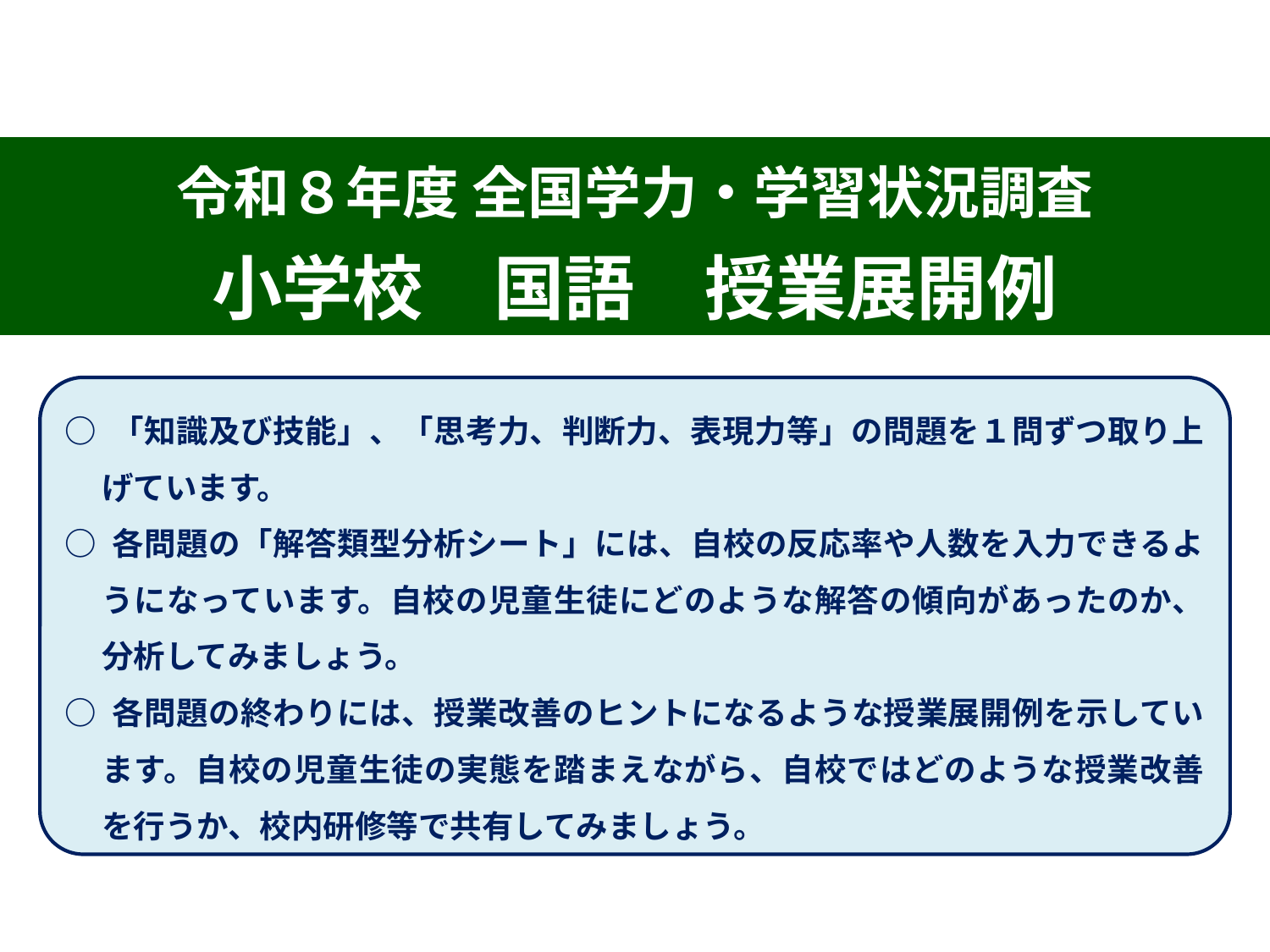

令和８年度 全国学力・学習状況調査

小学校　国語　授業展開例

○ 「知識及び技能」、「思考力、判断力、表現力等」の問題を１問ずつ取り上げています。
○ 各問題の「解答類型分析シート」には、自校の反応率や人数を入力できるようになっています。自校の児童生徒にどのような解答の傾向があったのか、分析してみましょう。
○ 各問題の終わりには、授業改善のヒントになるような授業展開例を示しています。自校の児童生徒の実態を踏まえながら、自校ではどのような授業改善を行うか、校内研修等で共有してみましょう。